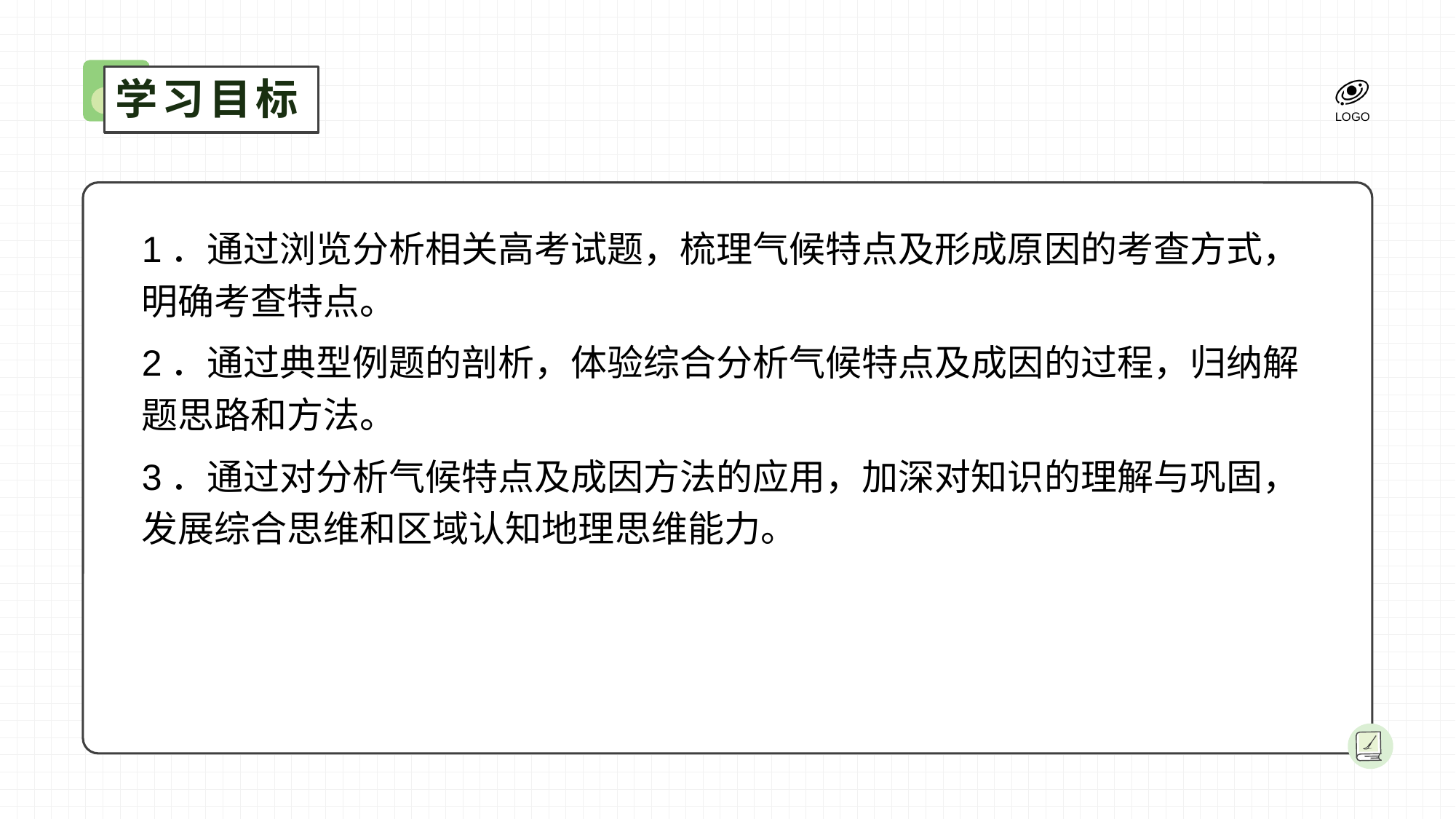

学习目标
1．通过浏览分析相关高考试题，梳理气候特点及形成原因的考查方式，明确考查特点。
2．通过典型例题的剖析，体验综合分析气候特点及成因的过程，归纳解题思路和方法。
3．通过对分析气候特点及成因方法的应用，加深对知识的理解与巩固，发展综合思维和区域认知地理思维能力。